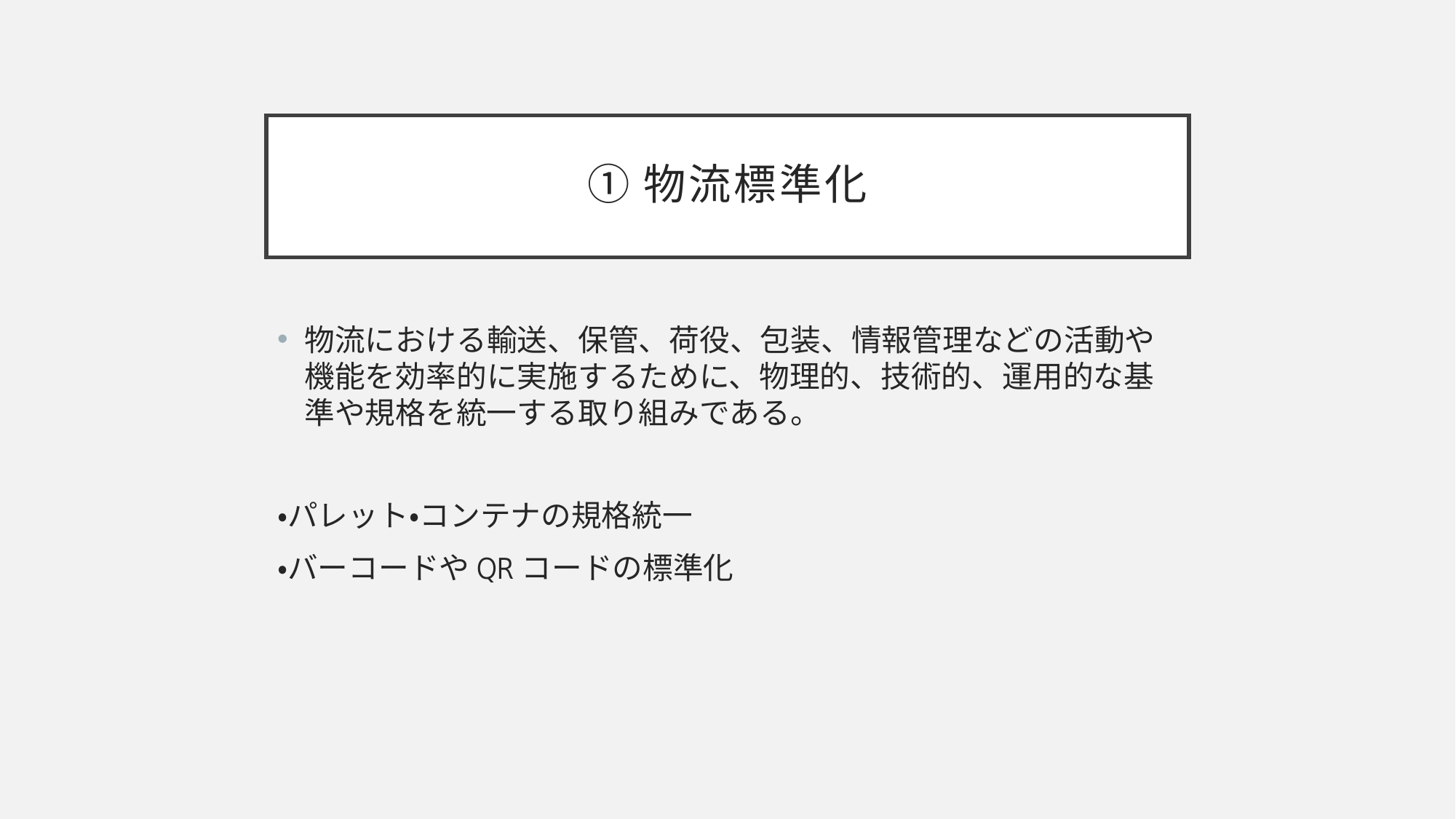

# ①物流標準化
物流における輸送、保管、荷役、包装、情報管理などの活動や機能を効率的に実施するために、物理的、技術的、運用的な基準や規格を統一する取り組みである。

・パレット・コンテナの規格統一
・バーコードやQRコードの標準化